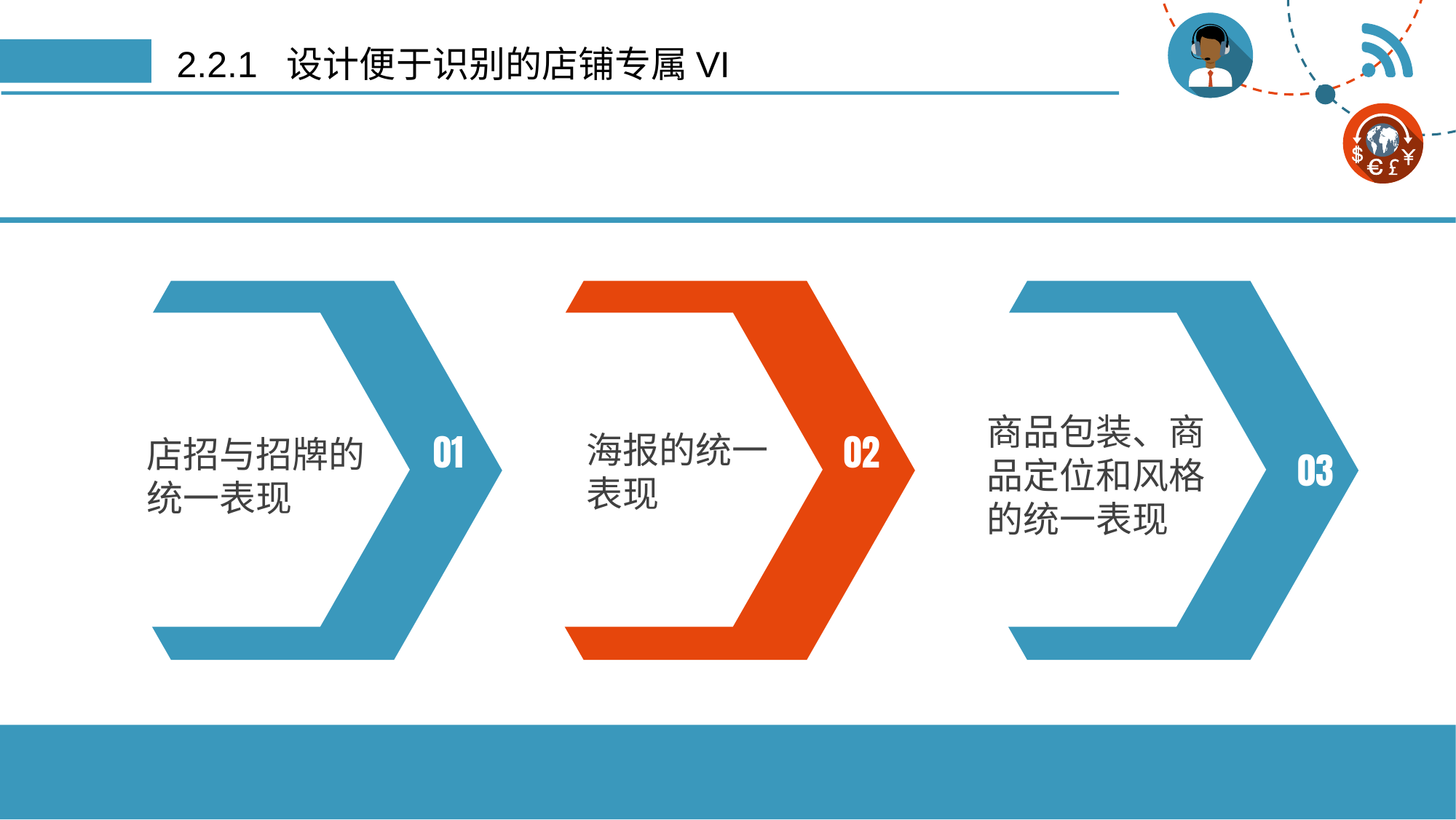

# 2.2.1  设计便于识别的店铺专属VI

商品包装、商品定位和风格的统一表现
海报的统一表现
店招与招牌的统一表现
01
02
03